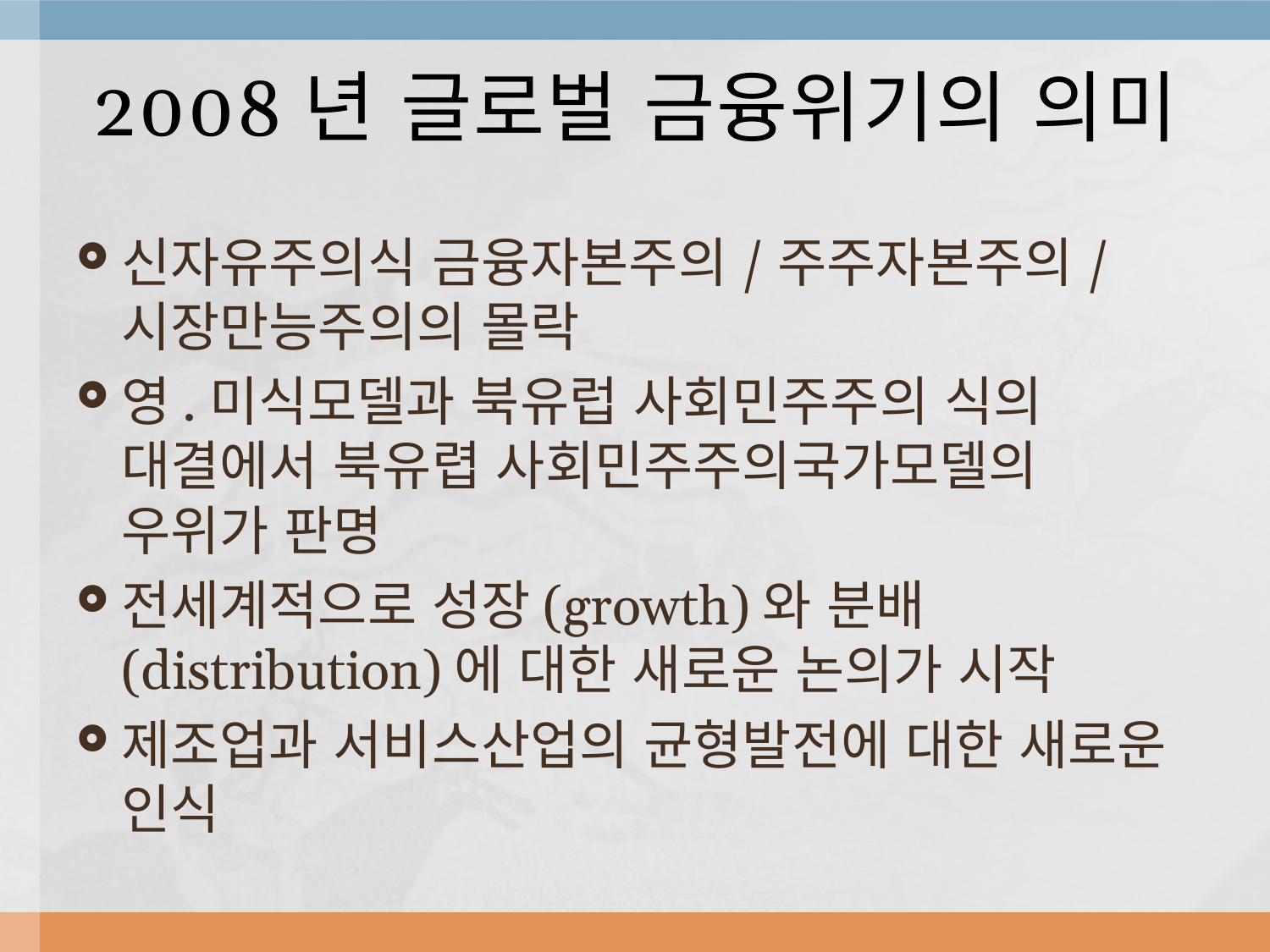

# 2008년 글로벌 금융위기의 의미
신자유주의식 금융자본주의/주주자본주의/시장만능주의의 몰락
영.미식모델과 북유럽 사회민주주의 식의 대결에서 북유렵 사회민주주의국가모델의 우위가 판명
전세계적으로 성장(growth)와 분배(distribution)에 대한 새로운 논의가 시작
제조업과 서비스산업의 균형발전에 대한 새로운 인식